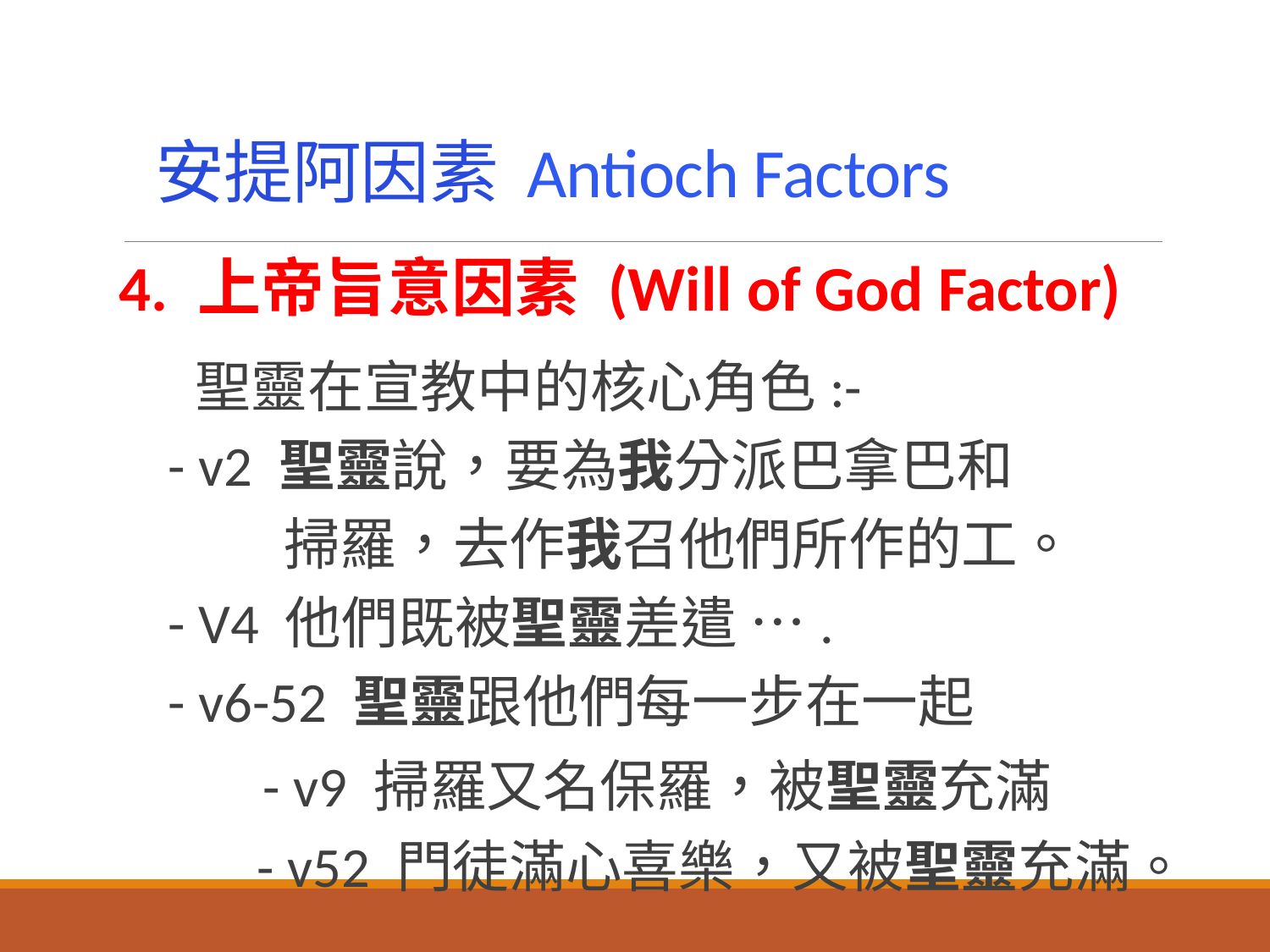

安提阿因素 Antioch Factors
4. 上帝旨意因素 (Will of God Factor)
     聖靈在宣教中的核心角色:-
    - v2 聖靈說，要為我分派巴拿巴和
            掃羅，去作我召他們所作的工。
    - V4 他們既被聖靈差遣 ….
    - v6-52 聖靈跟他們每一步在一起
          - v9 掃羅又名保羅，被聖靈充滿
           - v52 門徒滿心喜樂，又被聖靈充滿。